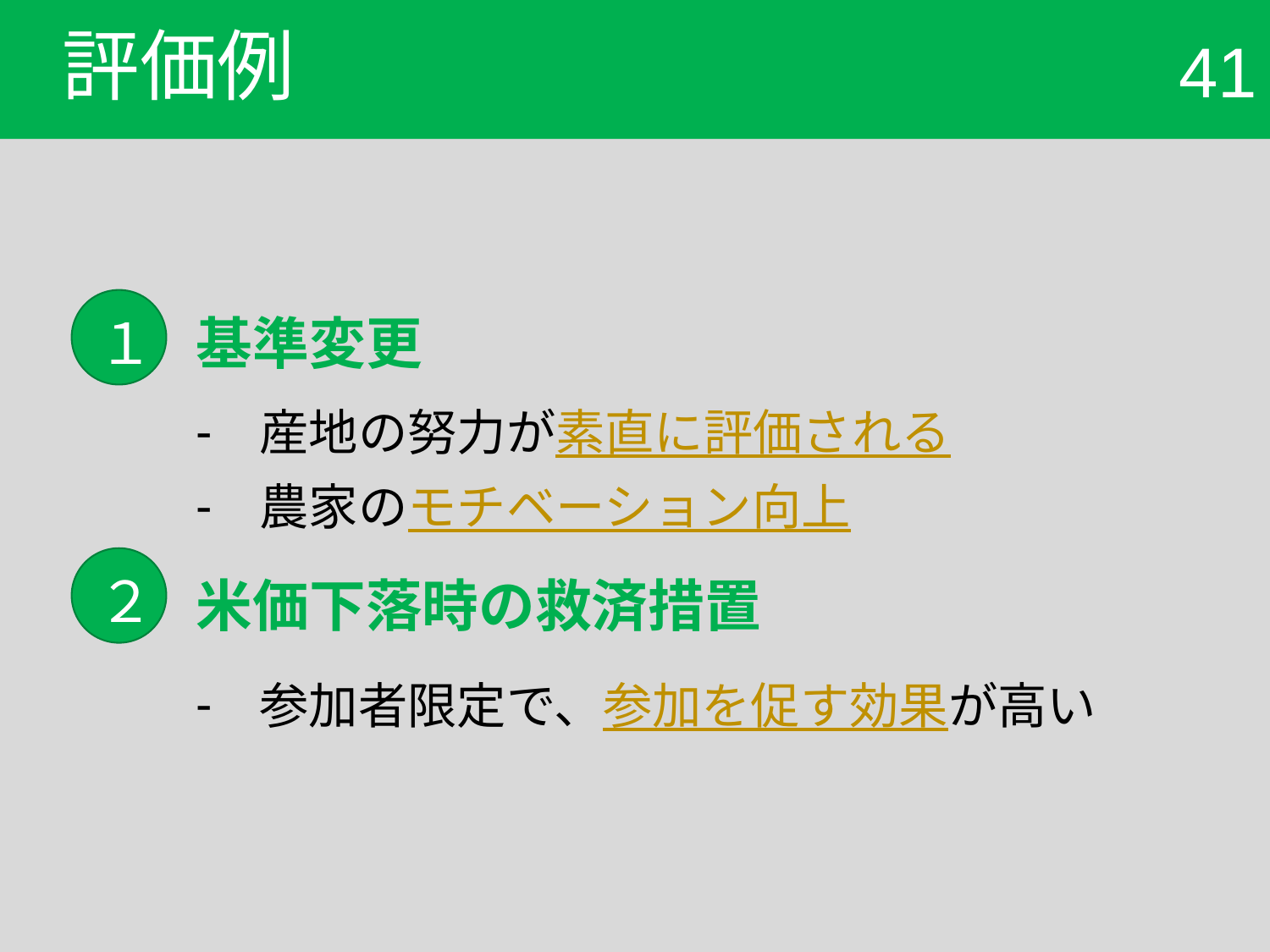

# 評価例
41
基準変更
産地の努力が素直に評価される
農家のモチベーション向上
米価下落時の救済措置
参加者限定で、参加を促す効果が高い
１
２